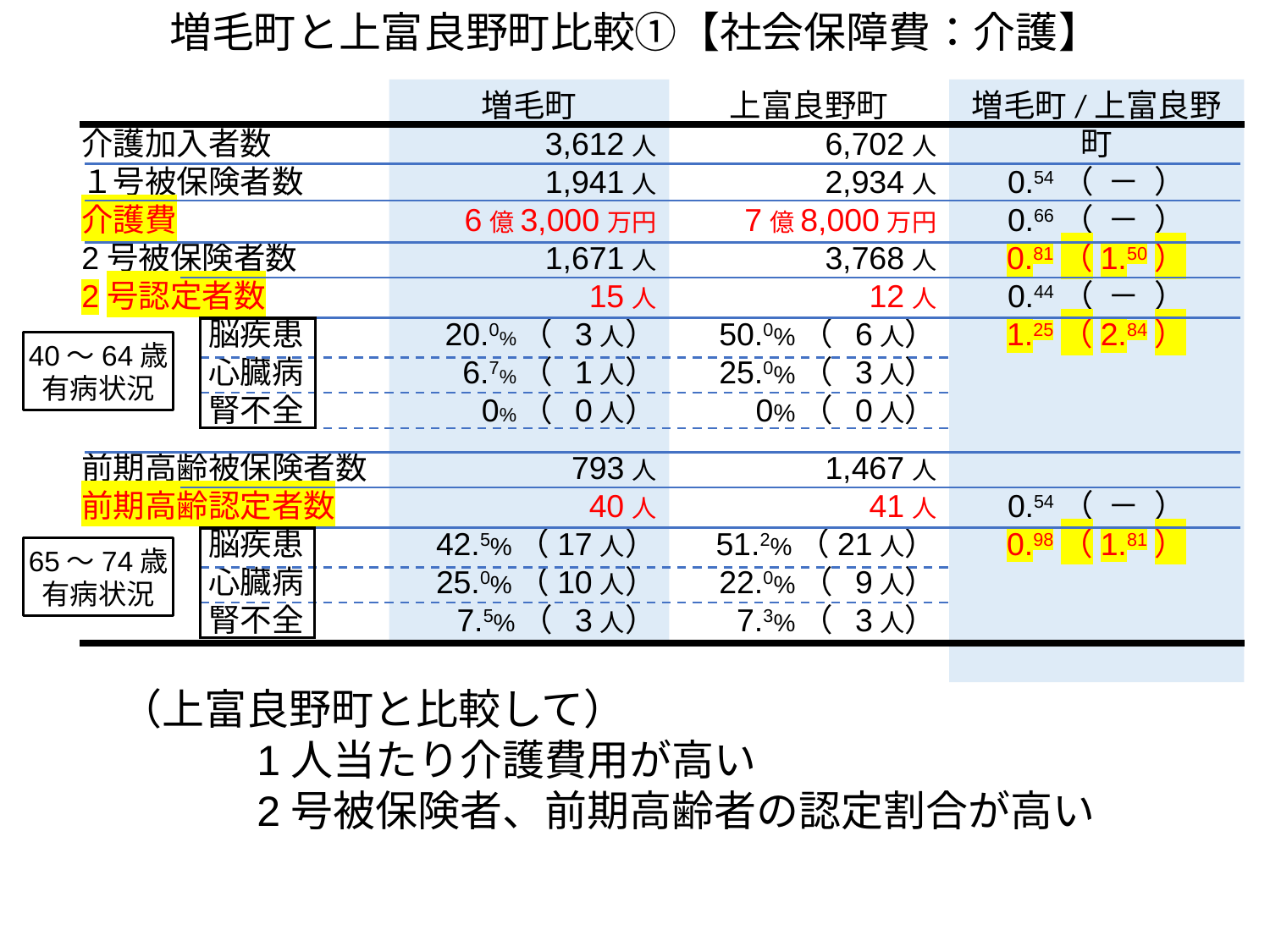

増毛町と上富良野町比較①【社会保障費：介護】

介護加入者数
１号被保険者数
介護費
2号被保険者数
2号認定者数
　　　　脳疾患
　　　　心臓病
　　　　腎不全

前期高齢被保険者数
前期高齢認定者数
　　　　脳疾患
　　　　心臓病
　　　　腎不全
増毛町
3,612人
1,941人
6億3,000万円
1,671人
15人
20.0%（  3人）
  6.7%（  1人）
　  0%（  0人）

793人
40人
42.5%（17人）
25.0%（10人）
  7.5%（  3人）
上富良野町
6,702人
2,934人
7億8,000万円
3,768人
12人
50.0%（  6人）
25.0%（  3人）
　  0%（  0人）

1,467人
41人
51.2%（21人）
22.0%（  9人）
  7.3%（  3人）
増毛町/上富良野町
0.54（  －  ）
0.66（  －  ）
0.81（1.50）
0.44（  －  ）
1.25（2.84）

0.54（  －  ）
0.98（1.81）

40～64歳
有病状況

65～74歳
有病状況
（上富良野町と比較して）
　　　1人当たり介護費用が高い
　　　2号被保険者、前期高齢者の認定割合が高い